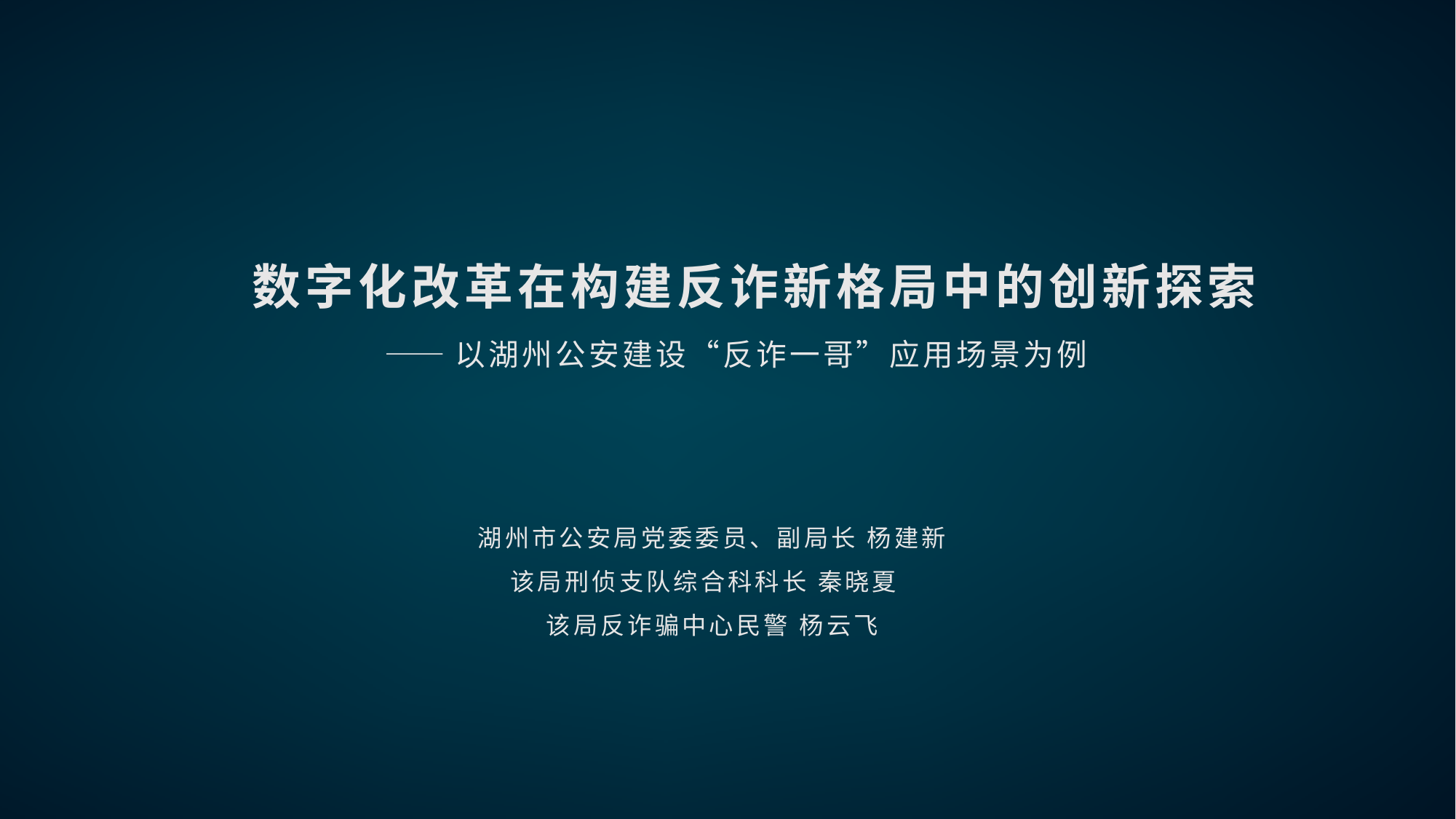

# 数字化改革在构建反诈新格局中的创新探索
——以湖州公安建设“反诈一哥”应用场景为例
湖州市公安局党委委员、副局长 杨建新
该局刑侦支队综合科科长 秦晓夏
该局反诈骗中心民警 杨云飞